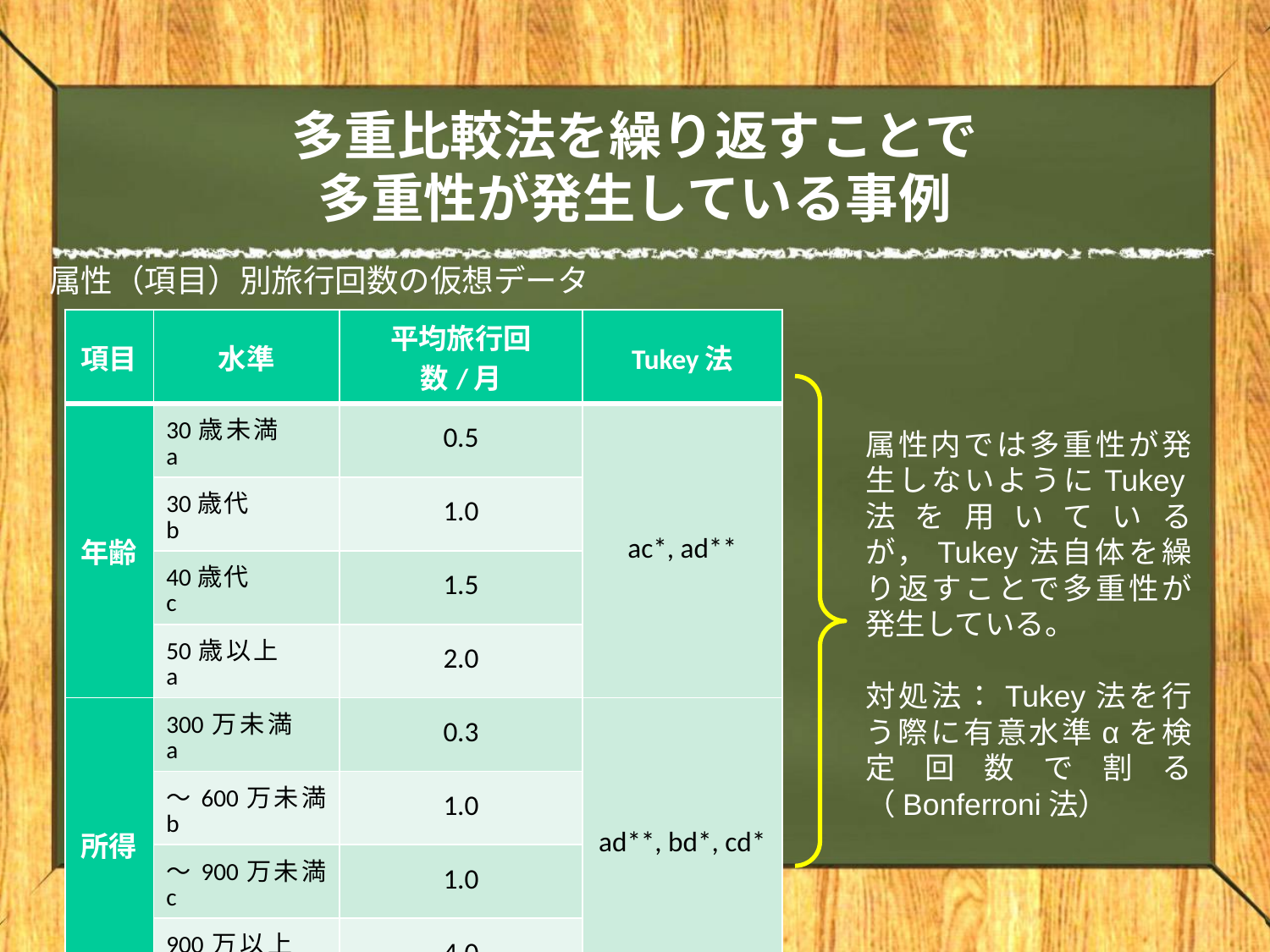

# 多重比較法を繰り返すことで 多重性が発生している事例
属性（項目）別旅行回数の仮想データ
| 項目 | 水準 | 平均旅行回数/月 | Tukey法 |
| --- | --- | --- | --- |
| 年齢 | 30歳未満 a | 0.5 | ac\*, ad\*\* |
|  | 30歳代 b | 1.0 |  |
|  | 40歳代 c | 1.5 |  |
|  | 50歳以上 a | 2.0 |  |
| 所得 | 300万未満 a | 0.3 | ad\*\*, bd\*, cd\* |
|  | ～600万未満 b | 1.0 |  |
|  | ～900万未満 c | 1.0 |  |
|  | 900万以上 d | 4.0 |  |
| 職業 | 会社員 a | 2.0 | bc\*\* |
|  | 主婦 b | 3.0 |  |
|  | 学生 c | 0.2 |  |

属性内では多重性が発生しないようにTukey法を用いているが，Tukey法自体を繰り返すことで多重性が発生している。

対処法：Tukey法を行う際に有意水準αを検定回数で割る（Bonferroni法）